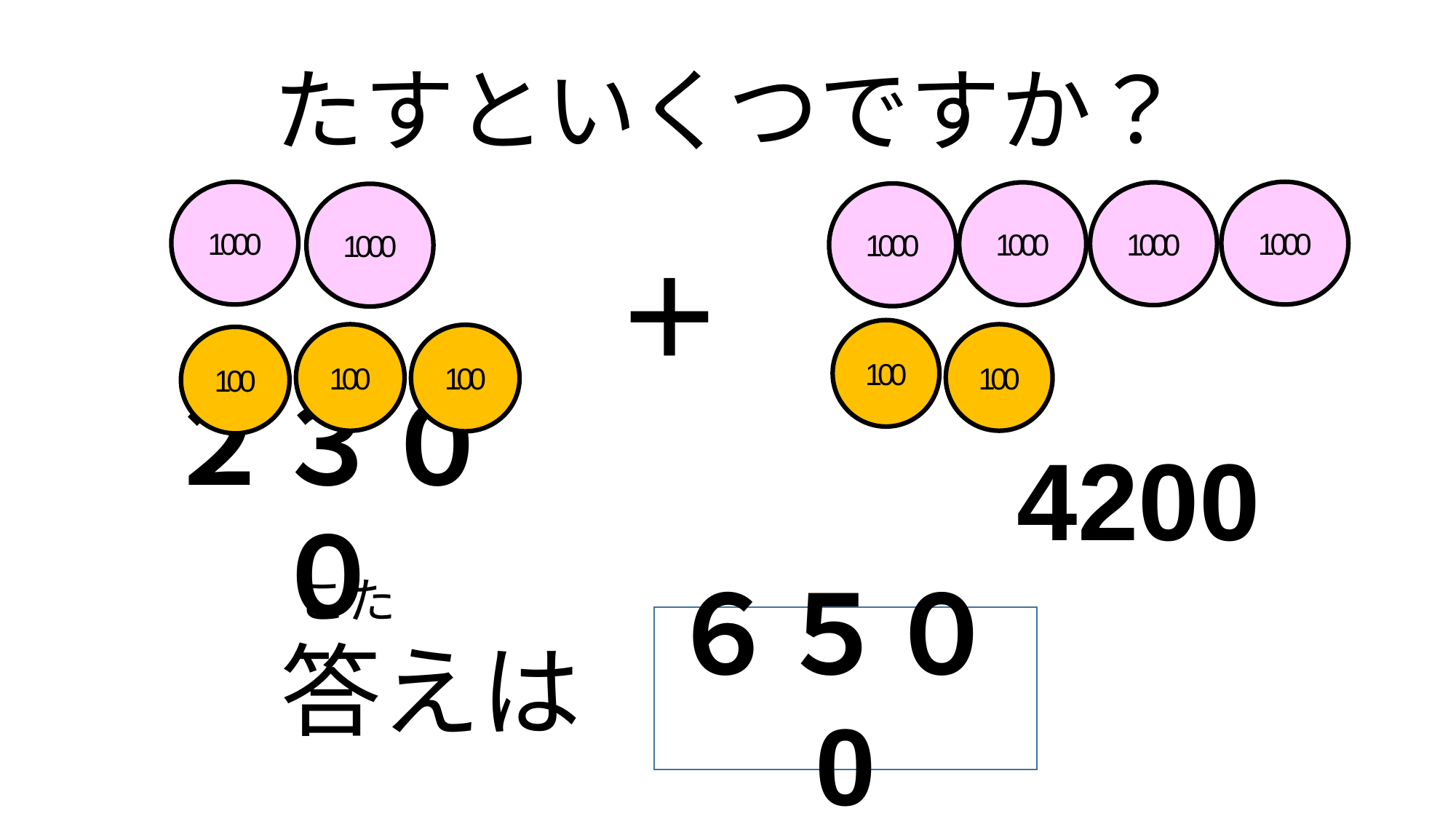

# たすといくつですか？
1000
1000
1000
1000
1000
1000
＋
100
100
100
100
100
4200
２３００
こた

答えは
６５０0